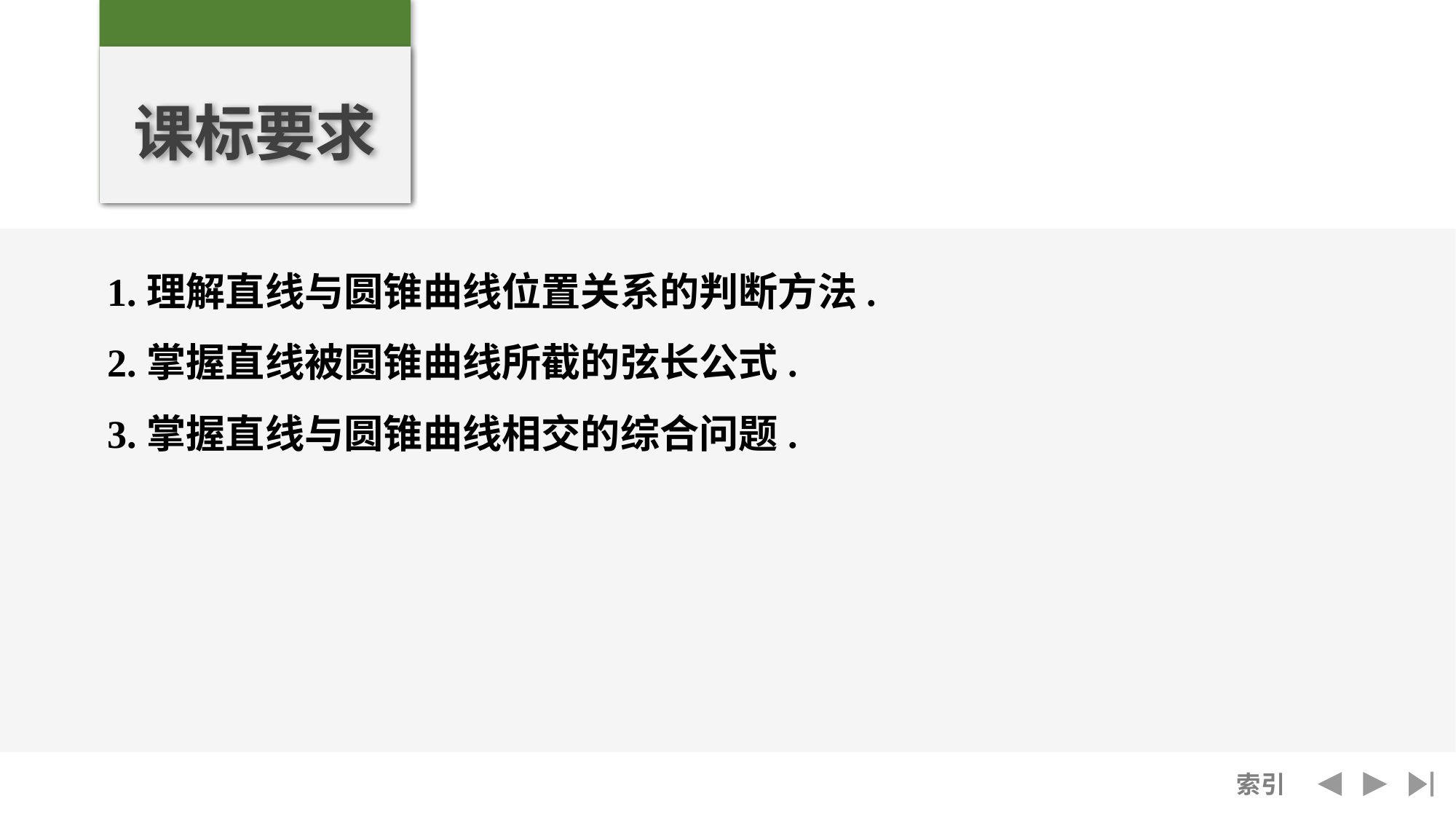

1.理解直线与圆锥曲线位置关系的判断方法.
2.掌握直线被圆锥曲线所截的弦长公式.
3.掌握直线与圆锥曲线相交的综合问题.